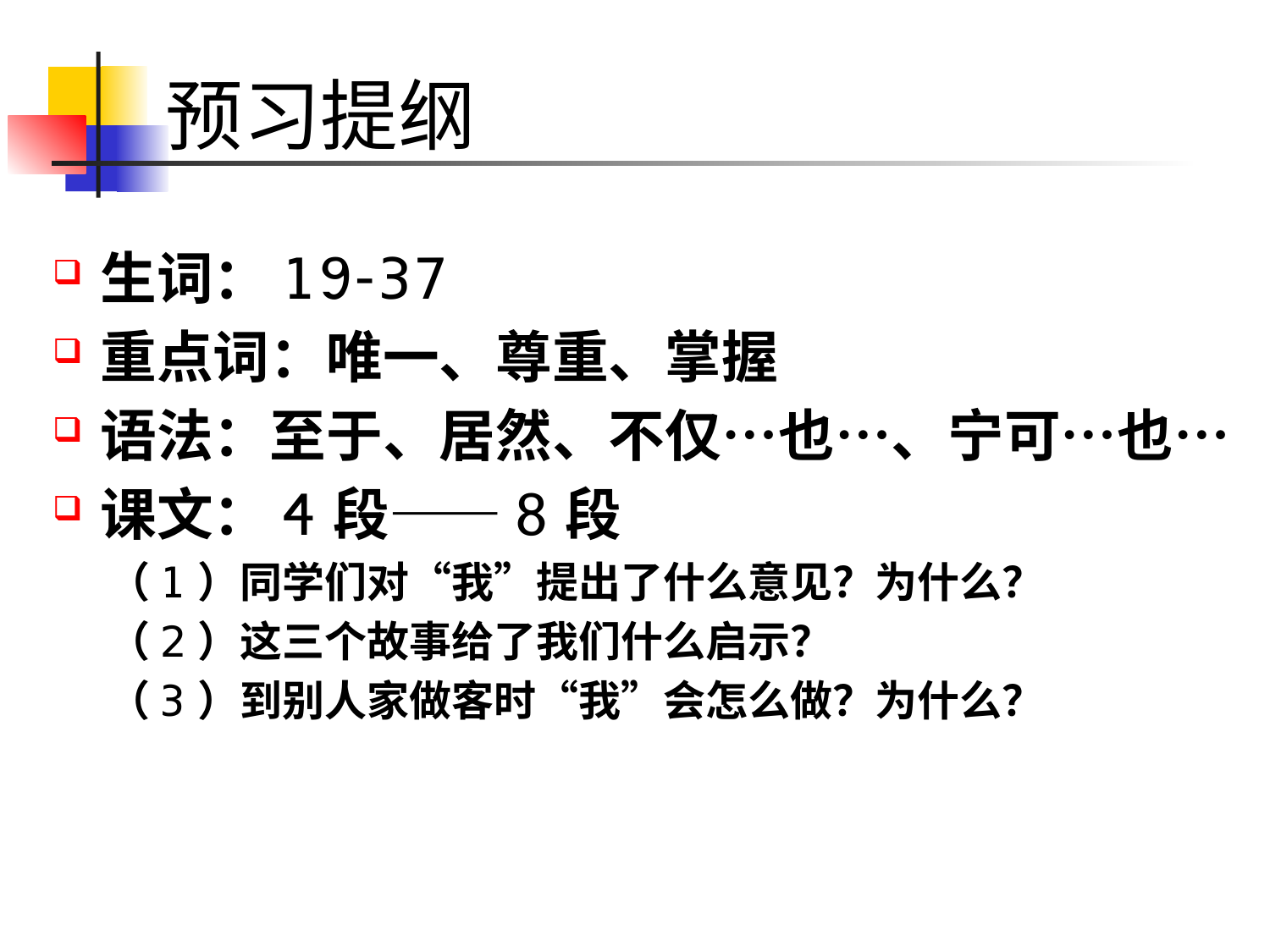

# 预习提纲
生词：19-37
重点词：唯一、尊重、掌握
语法：至于、居然、不仅…也…、宁可…也…
课文：4段——8段
（1）同学们对“我”提出了什么意见？为什么？
（2）这三个故事给了我们什么启示？
（3）到别人家做客时“我”会怎么做？为什么？